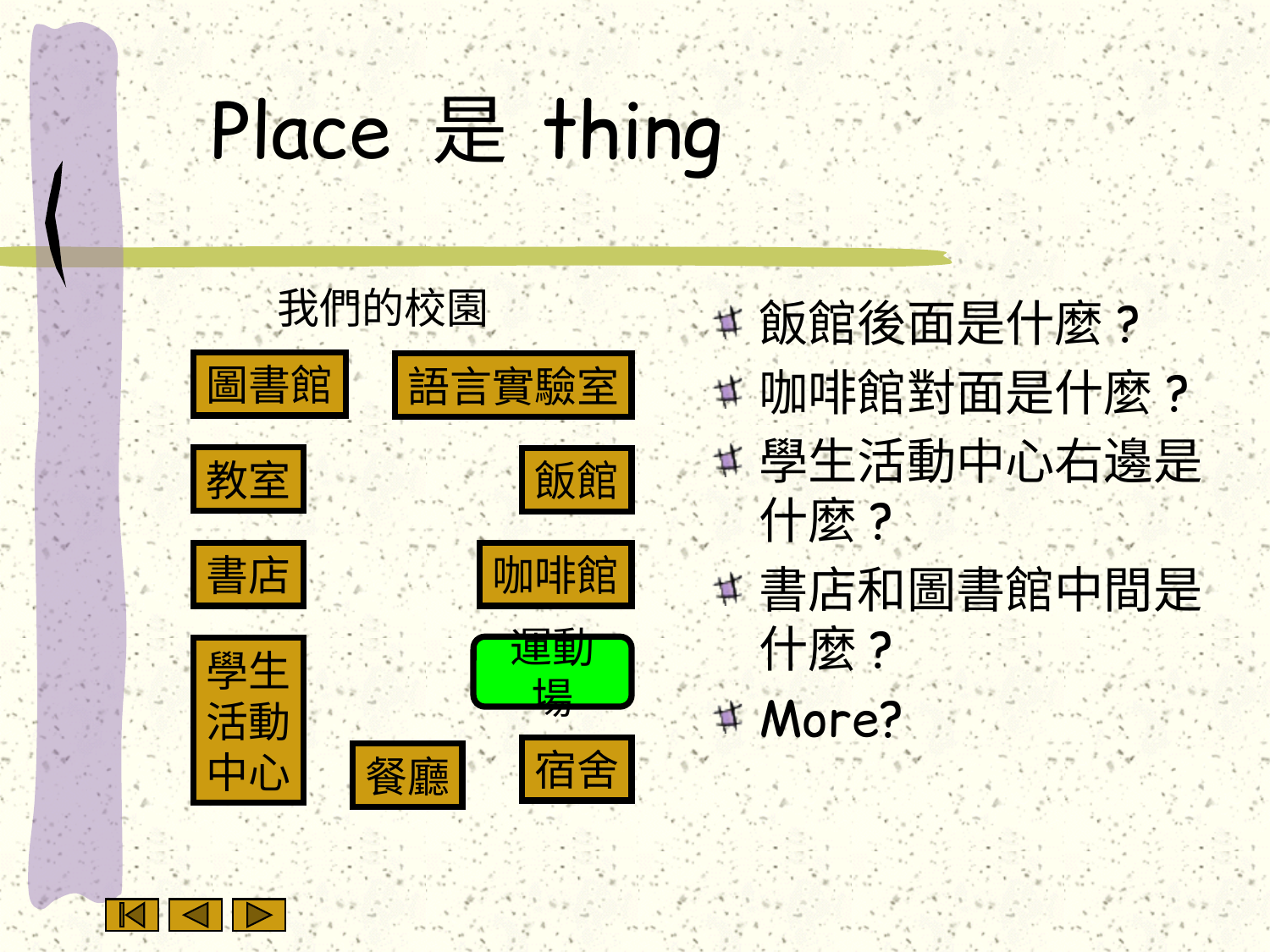

# Place 是 thing
我們的校園
飯館後面是什麼?
咖啡館對面是什麼?
學生活動中心右邊是什麼?
書店和圖書館中間是什麼?
More?
圖書館
語言實驗室
教室
飯館
書店
咖啡館
運動場
學生
活動
中心
宿舍
餐廳